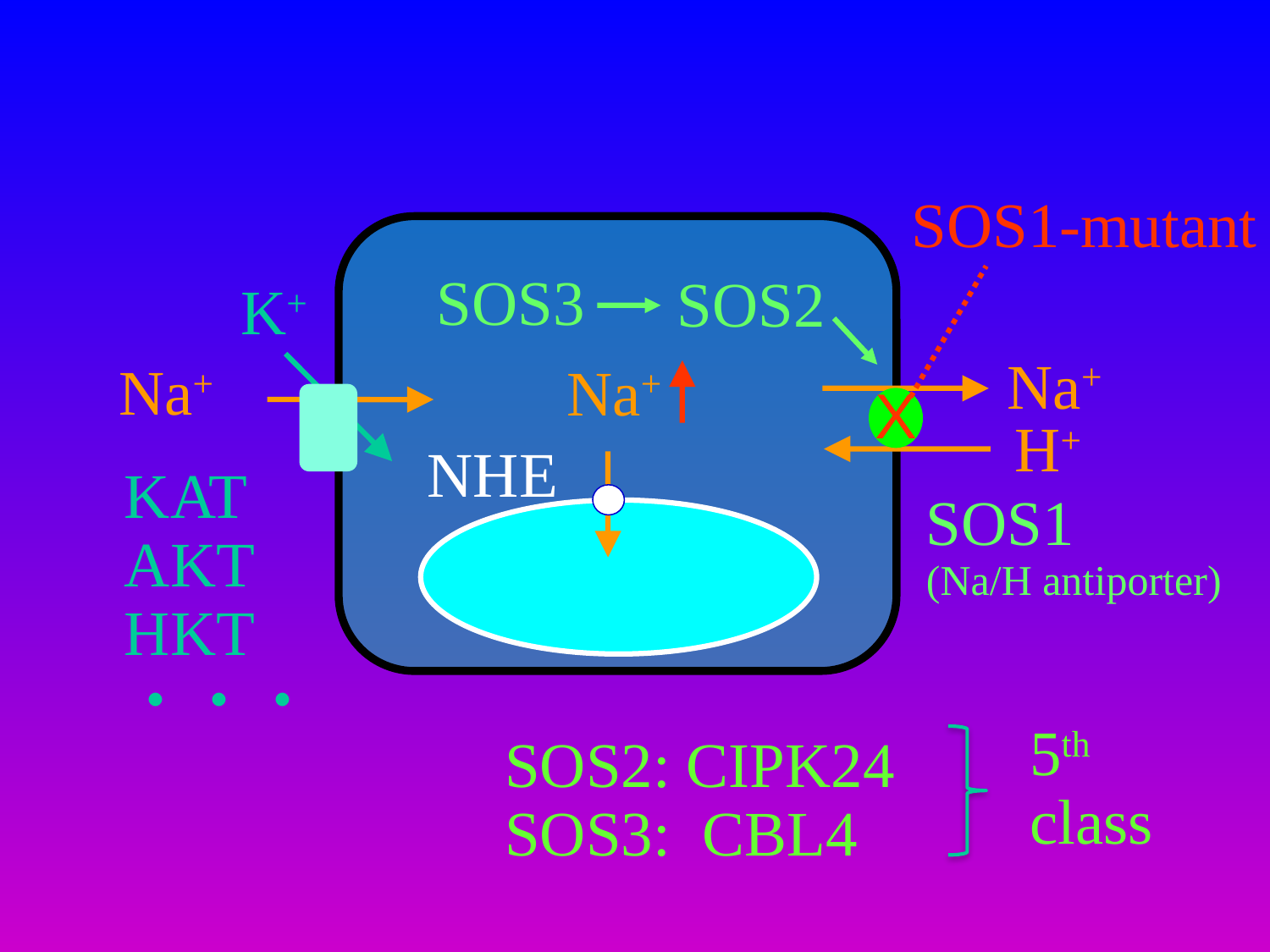

SOS1-mutant

X

SOS3

SOS2

K+

KAT
AKT
HKT
・・・

Na+
Na+
Na+

H+
NHE

SOS1
(Na/H antiporter)
5th
class
SOS2: CIPK24
SOS3:  CBL4